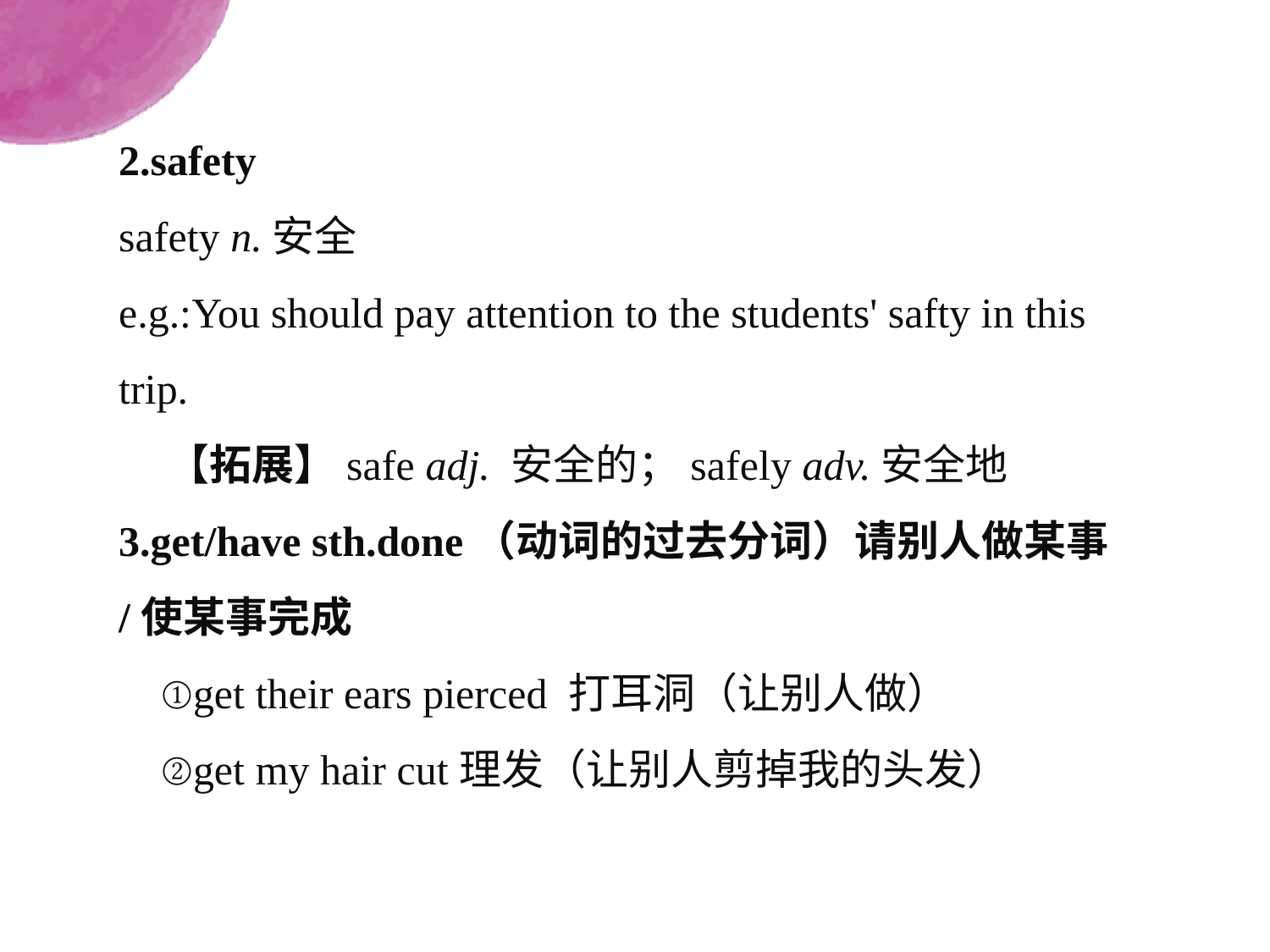

2.safety
safety n.安全
e.g.:You should pay attention to the students' safty in this trip.
    【拓展】safe adj. 安全的；safely adv.安全地
3.get/have sth.done（动词的过去分词）请别人做某事/使某事完成
    ①get their ears pierced 打耳洞（让别人做）
    ②get my hair cut理发（让别人剪掉我的头发）